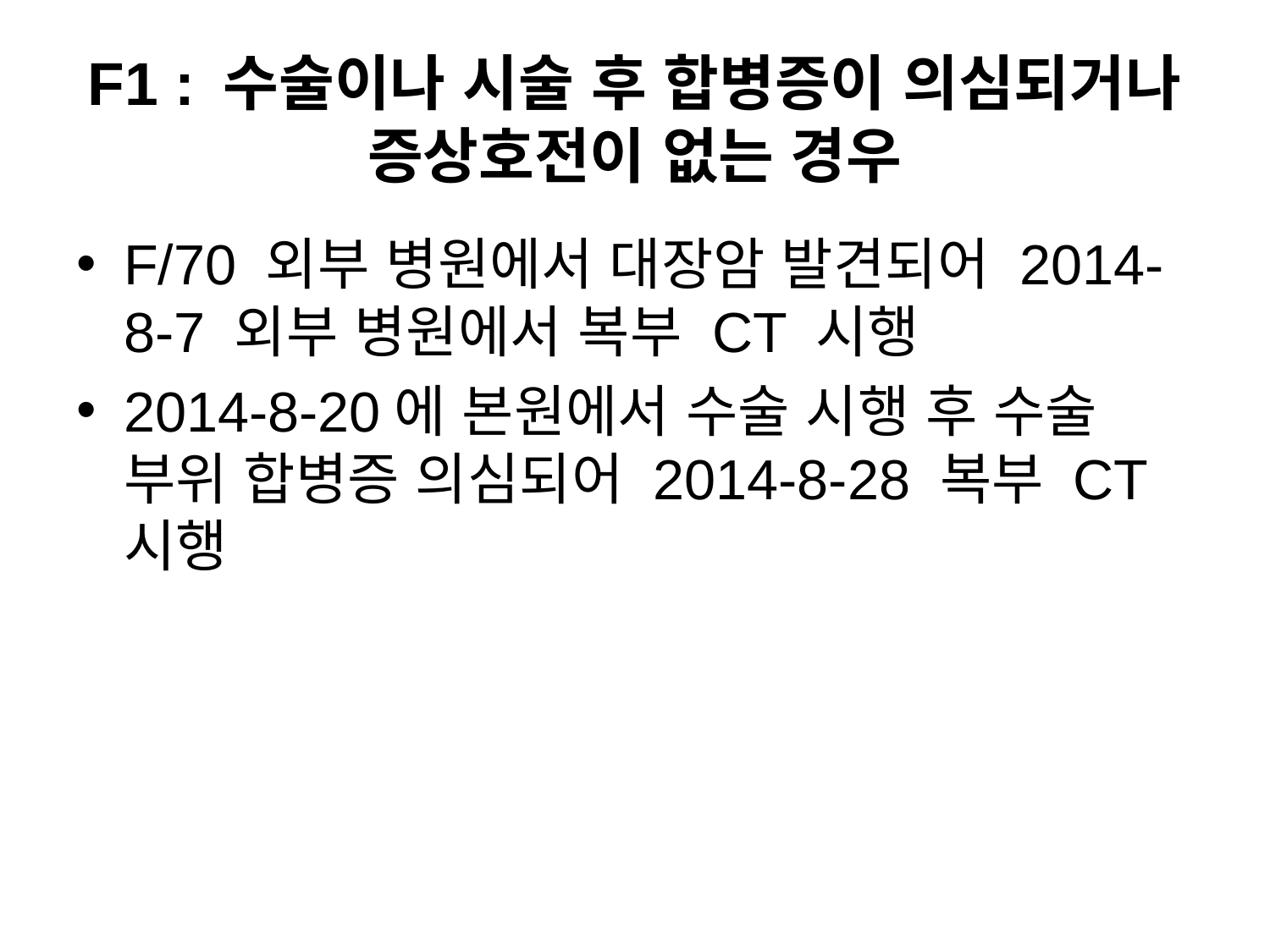

# F1 : 수술이나 시술 후 합병증이 의심되거나 증상호전이 없는 경우
F/70 외부 병원에서 대장암 발견되어 2014-8-7 외부 병원에서 복부 CT 시행
2014-8-20에 본원에서 수술 시행 후 수술 부위 합병증 의심되어 2014-8-28 복부 CT 시행